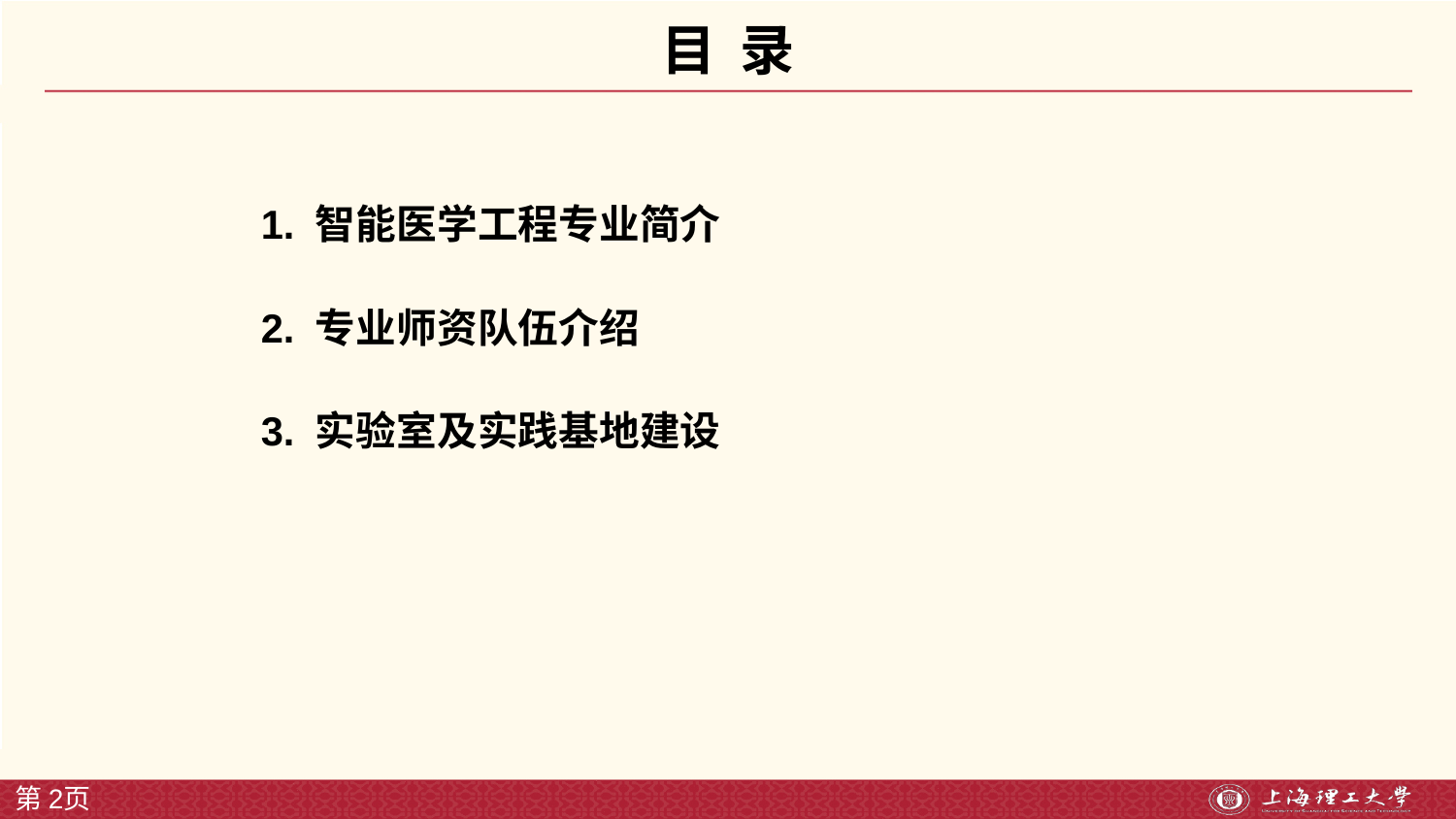

# 目  录
1. 智能医学工程专业简介
2. 专业师资队伍介绍
3. 实验室及实践基地建设
第2页